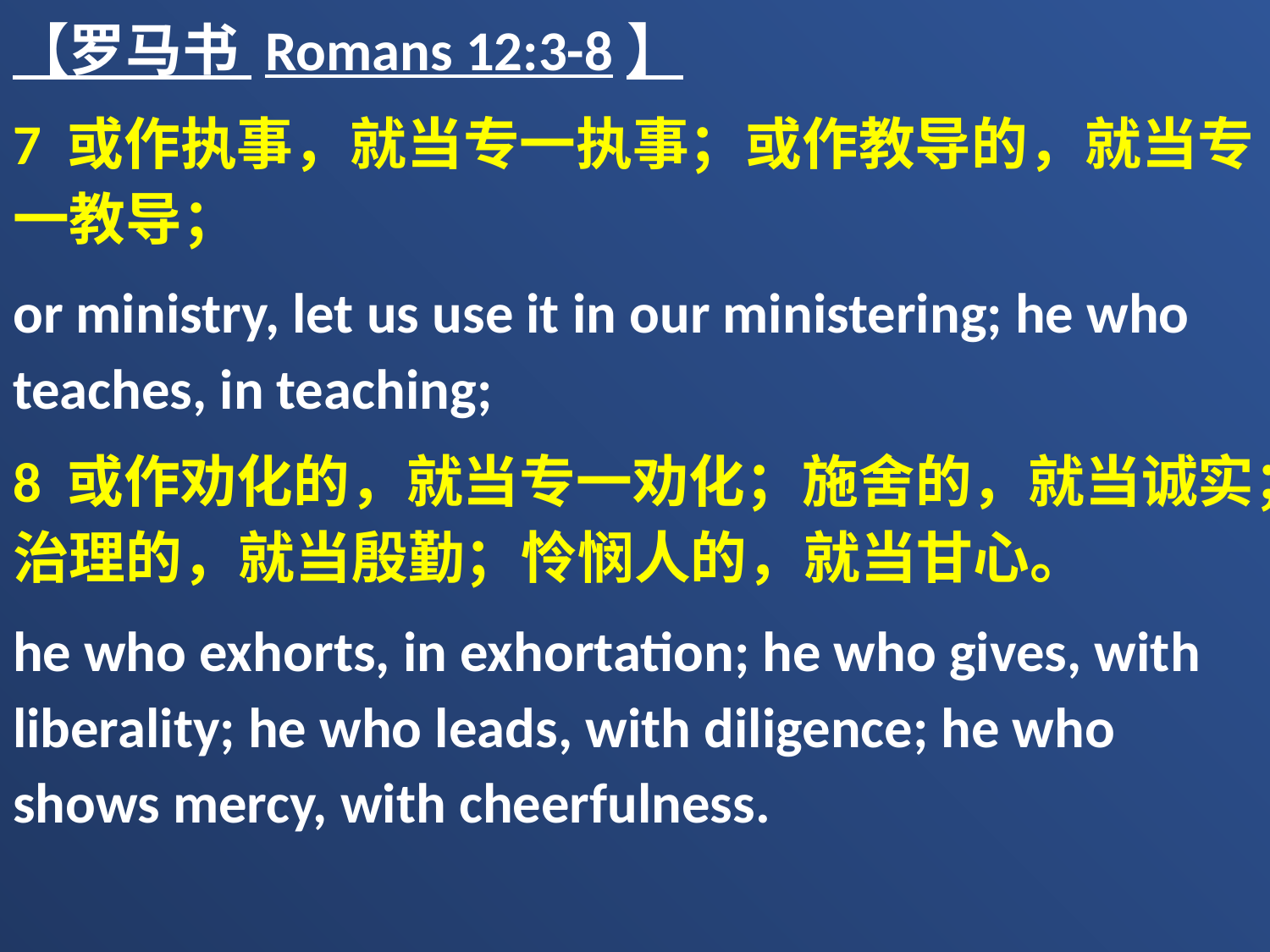

【罗马书 Romans 12:3-8】
7 或作执事，就当专一执事；或作教导的，就当专一教导；
or ministry, let us use it in our ministering; he who teaches, in teaching;
8 或作劝化的，就当专一劝化；施舍的，就当诚实；治理的，就当殷勤；怜悯人的，就当甘心。
he who exhorts, in exhortation; he who gives, with liberality; he who leads, with diligence; he who shows mercy, with cheerfulness.